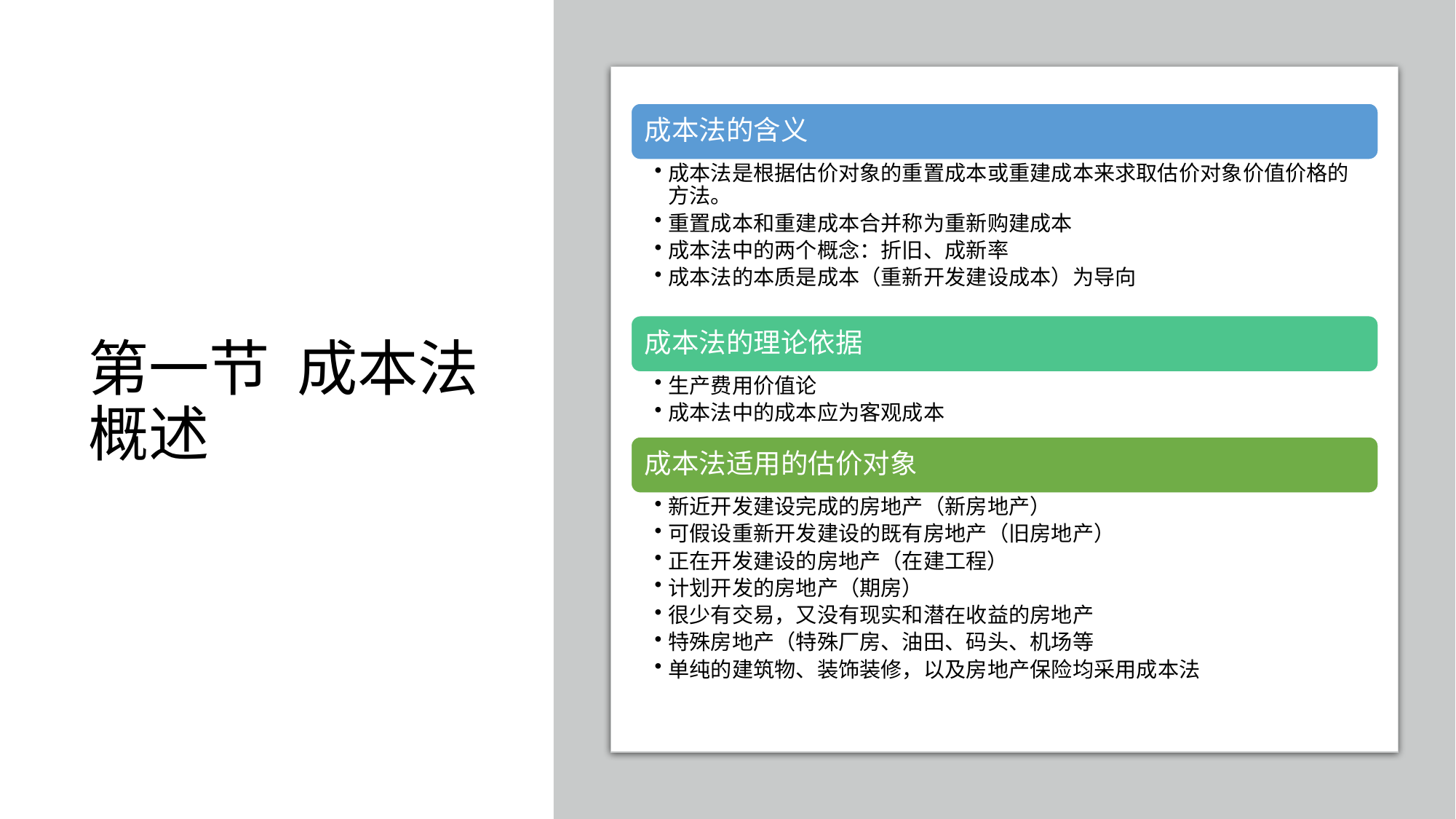

# 第一节  成本法概述
成本法的含义
成本法是根据估价对象的重置成本或重建成本来求取估价对象价值价格的方法。
重置成本和重建成本合并称为重新购建成本
成本法中的两个概念：折旧、成新率
成本法的本质是成本（重新开发建设成本）为导向
成本法的理论依据
生产费用价值论
成本法中的成本应为客观成本
成本法适用的估价对象
新近开发建设完成的房地产（新房地产）
可假设重新开发建设的既有房地产（旧房地产）
正在开发建设的房地产（在建工程）
计划开发的房地产（期房）
很少有交易，又没有现实和潜在收益的房地产
特殊房地产（特殊厂房、油田、码头、机场等
单纯的建筑物、装饰装修，以及房地产保险均采用成本法